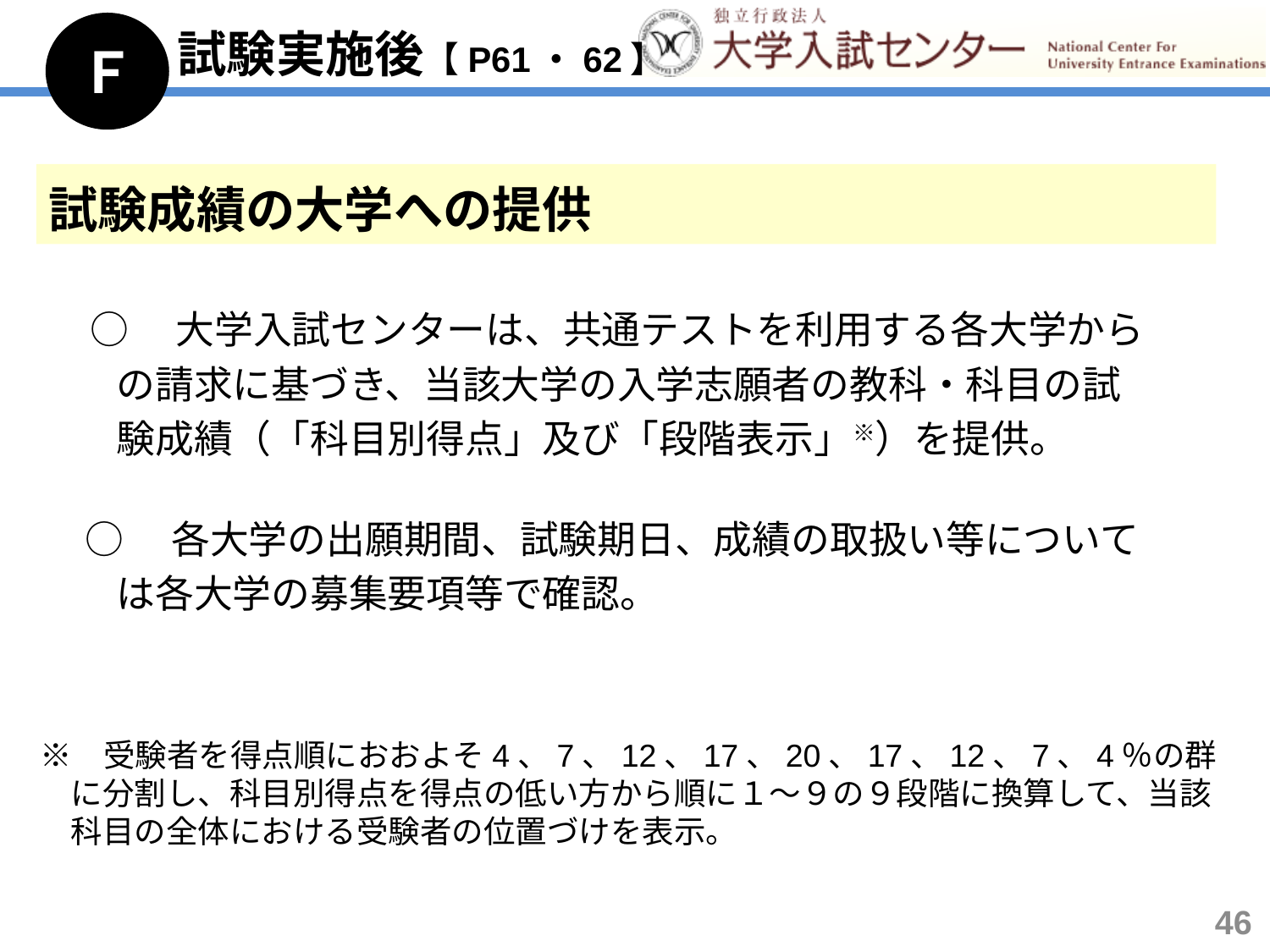

試験実施後【P61・62】
Ｆ

試験成績の大学への提供
　 ○　 大学入試センターは、共通テストを利用する各大学から
        の請求に基づき、当該大学の入学志願者の教科・科目の試
        験成績（「科目別得点」及び「段階表示」※）を提供。

　 ○ 　各大学の出願期間、試験期日、成績の取扱い等について
        は各大学の募集要項等で確認。
　※　受験者を得点順におおよそ4、7、12、17、20、17、12、7、4％の群に分割し、科目別得点を得点の低い方から順に１～９の９段階に換算して、当該科目の全体における受験者の位置づけを表示。

46